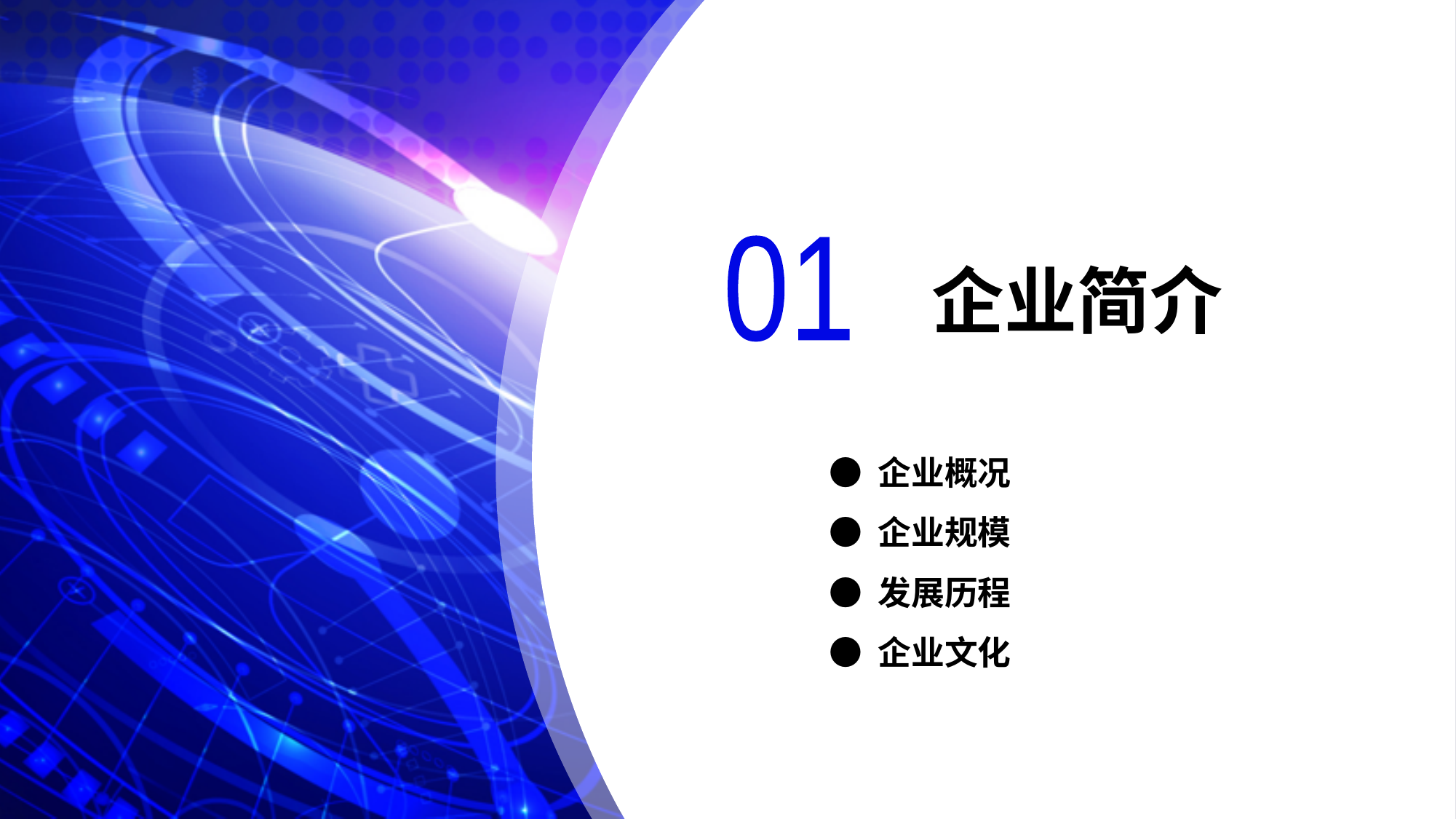

01
# 企业简介
● 企业概况
● 企业规模
● 发展历程
● 企业文化